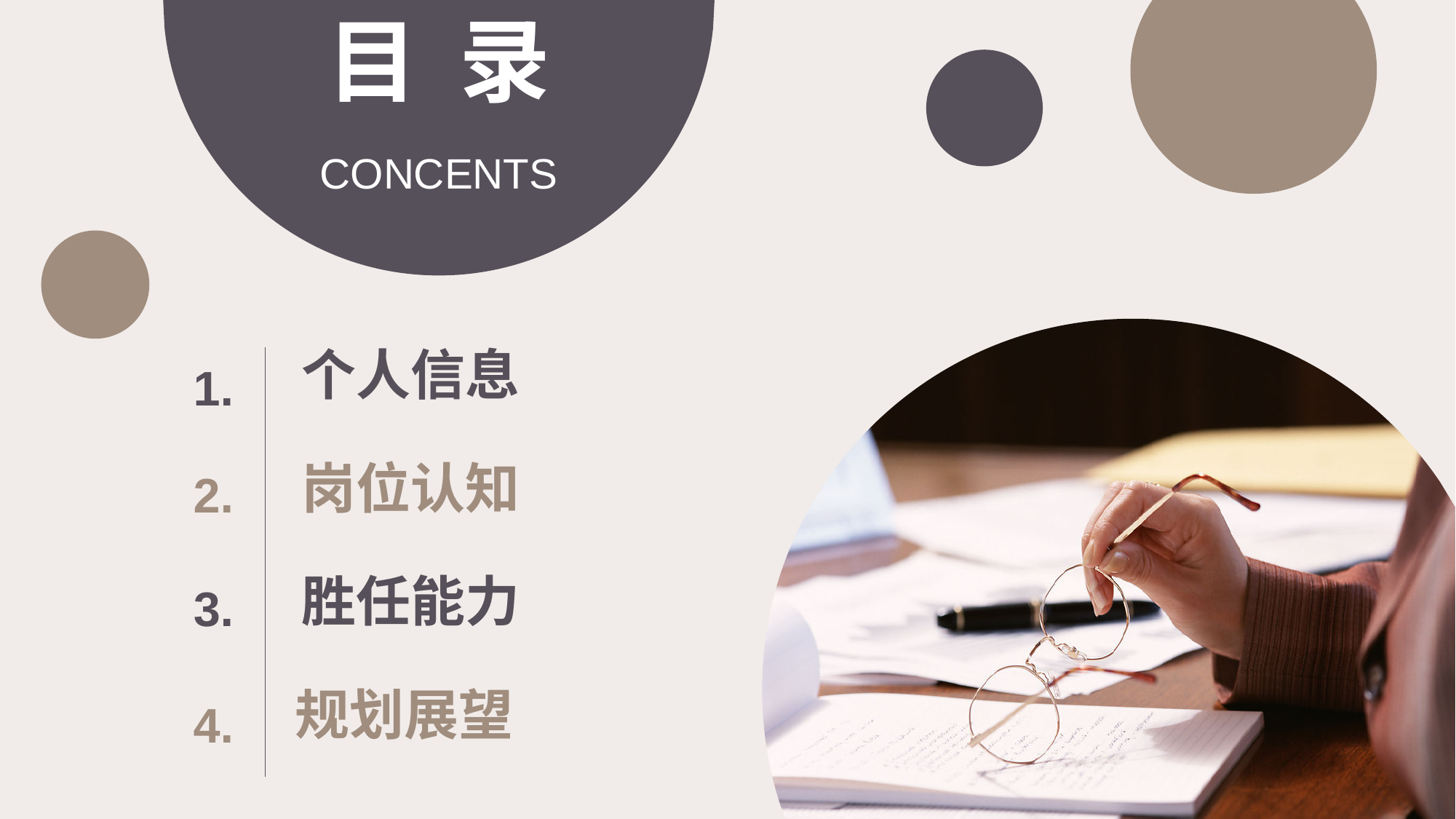

目  录

CONCENTS

个人信息
  1.
岗位认知
  2.
胜任能力
  3.
规划展望
  4.